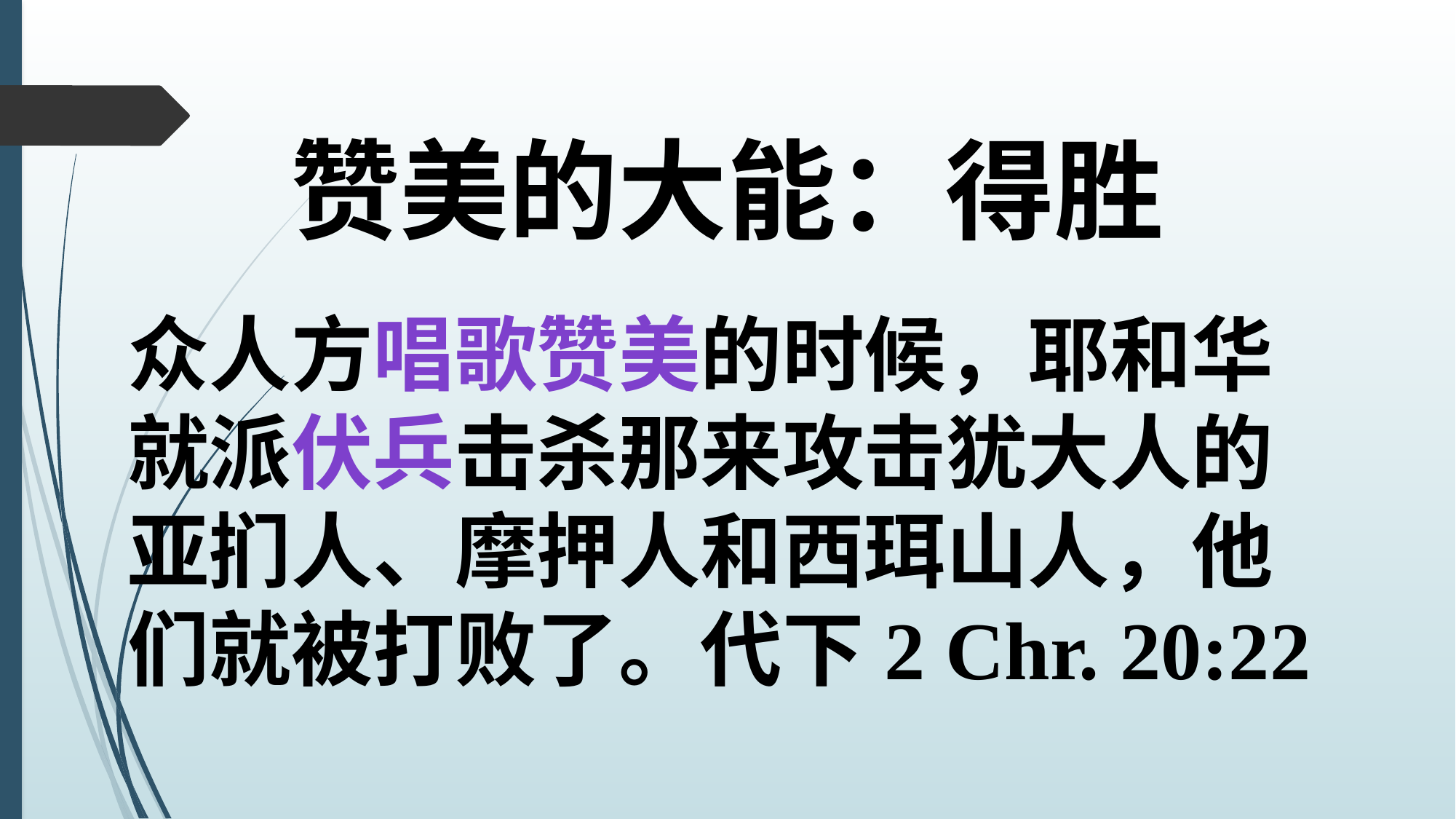

# 赞美的大能：得胜
众人方唱歌赞美的时候，耶和华就派伏兵击杀那来攻击犹大人的亚扪人、摩押人和西珥山人，他们就被打败了。代下2 Chr. 20:22